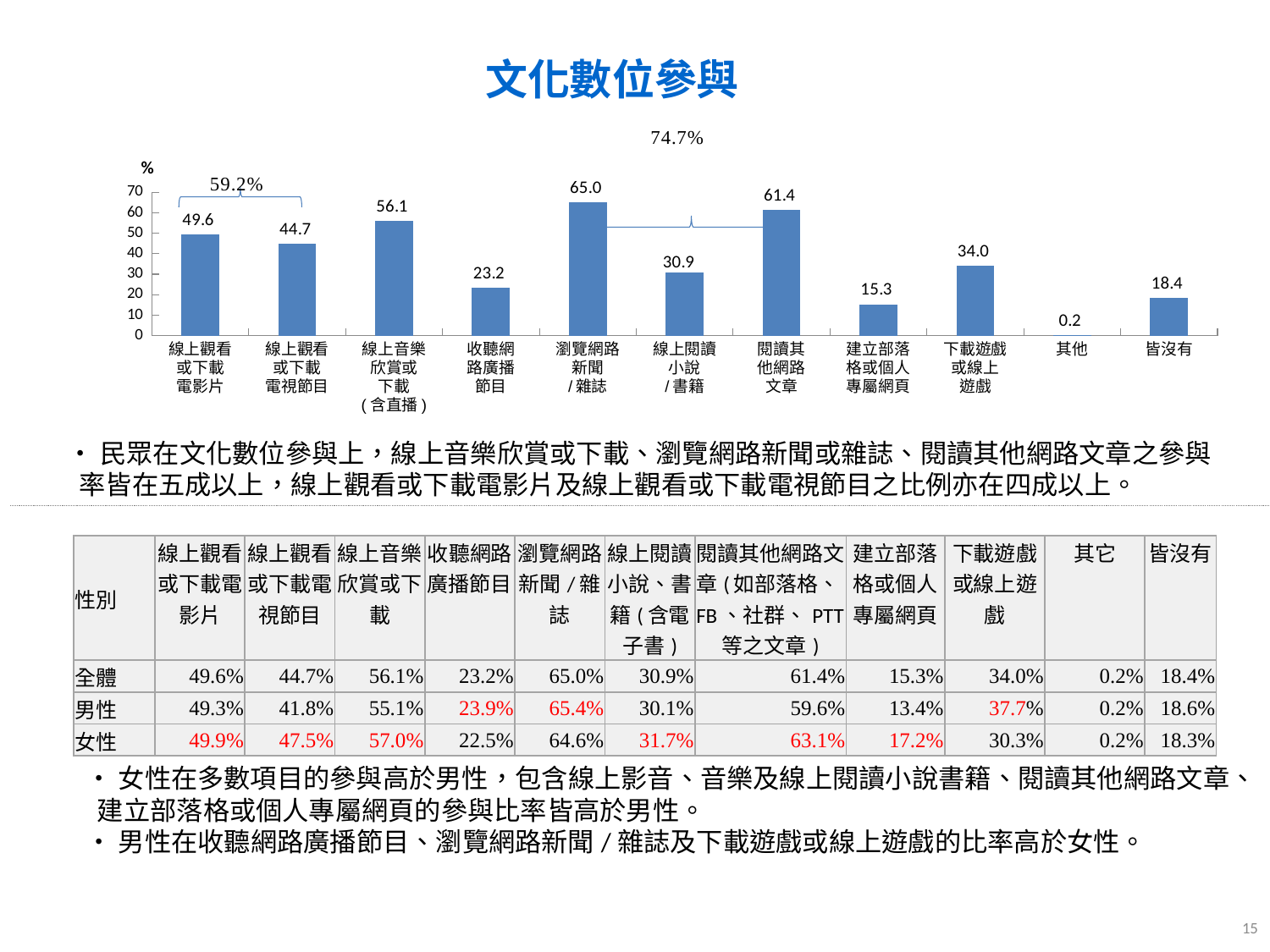

文化數位參與

### Chart

| Category | 參與率 |
|---|---|
| 線上觀看
或下載
電影片 | 49.61122620439439 |
| 線上觀看
或下載
電視節目 | 44.68697057100335 |
| 線上音樂
欣賞或
下載
(含直播) | 56.068575973199984 |
| 收聽網
路廣播
節目 | 23.19625180841898 |
| 瀏覽網路
新聞
/雜誌 | 65.00841991600817 |
| 線上閱讀
小說
/書籍 | 30.897213822608936 |
| 閱讀其
他網路
文章 | 61.36373439909445 |
| 建立部落
格或個人
專屬網頁 | 15.315355262712412 |
| 下載遊戲
或線上
遊戲 | 33.965546254707675 |
| 其他 | 0.21856993218230245 |
| 皆沒有 | 18.438576108253084 |
•民眾在文化數位參與上，線上音樂欣賞或下載、瀏覽網路新聞或雜誌、閱讀其他網路文章之參與率皆在五成以上，線上觀看或下載電影片及線上觀看或下載電視節目之比例亦在四成以上。
| 性別 | 線上觀看或下載電影片 | 線上觀看或下載電視節目 | 線上音樂欣賞或下載 | 收聽網路廣播節目 | 瀏覽網路新聞/雜誌 | 線上閱讀小說、書籍(含電子書) | 閱讀其他網路文章(如部落格、FB、社群、PTT等之文章) | 建立部落格或個人專屬網頁 | 下載遊戲或線上遊戲 | 其它 | 皆沒有 |
| --- | --- | --- | --- | --- | --- | --- | --- | --- | --- | --- | --- |
| 全體 | 49.6% | 44.7% | 56.1% | 23.2% | 65.0% | 30.9% | 61.4% | 15.3% | 34.0% | 0.2% | 18.4% |
| 男性 | 49.3% | 41.8% | 55.1% | 23.9% | 65.4% | 30.1% | 59.6% | 13.4% | 37.7% | 0.2% | 18.6% |
| 女性 | 49.9% | 47.5% | 57.0% | 22.5% | 64.6% | 31.7% | 63.1% | 17.2% | 30.3% | 0.2% | 18.3% |
•女性在多數項目的參與高於男性，包含線上影音、音樂及線上閱讀小說書籍、閱讀其他網路文章、建立部落格或個人專屬網頁的參與比率皆高於男性。
•男性在收聽網路廣播節目、瀏覽網路新聞/雜誌及下載遊戲或線上遊戲的比率高於女性。
15